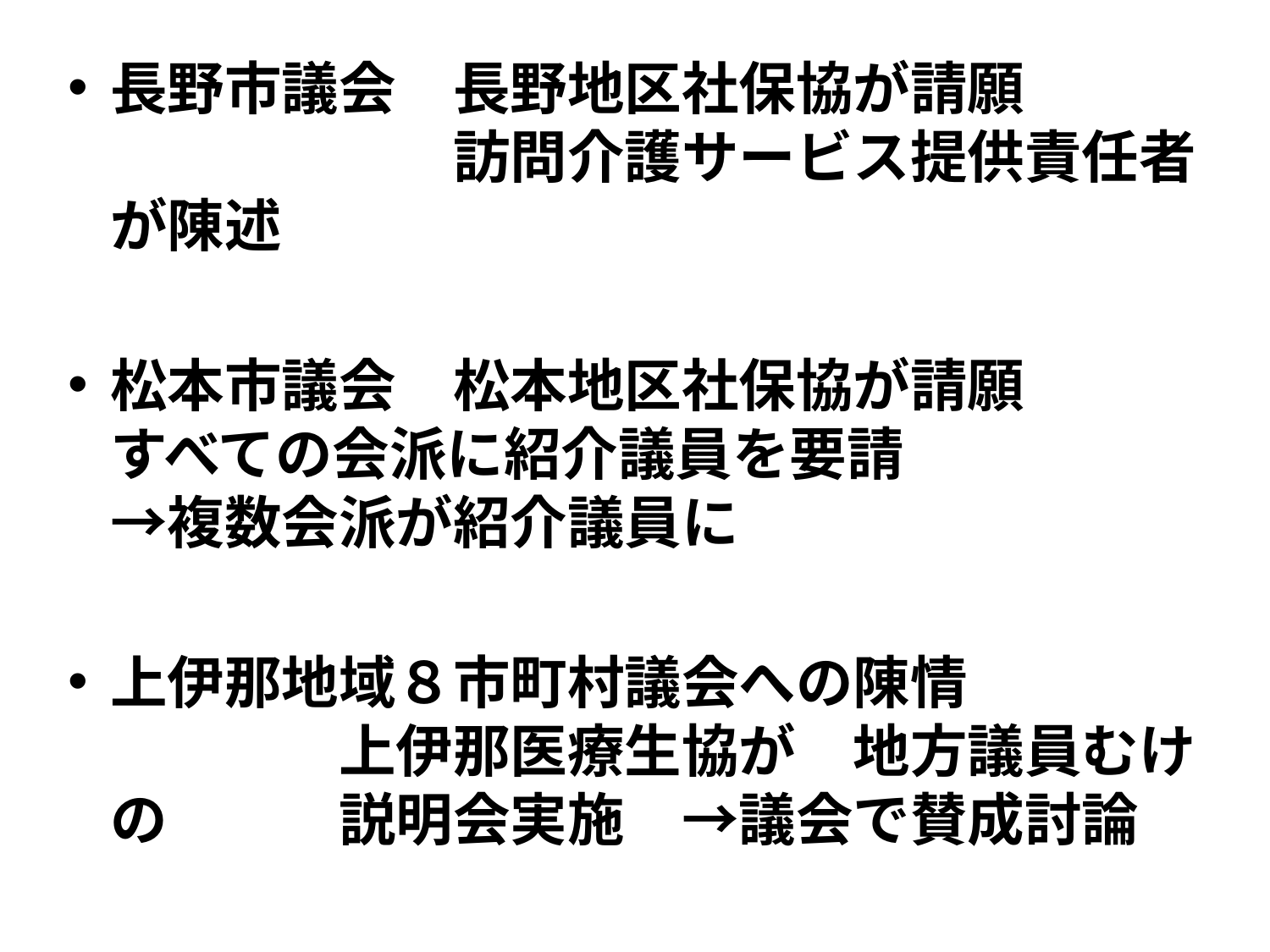

長野市議会　長野地区社保協が請願　　　　　　　　　訪問介護サービス提供責任者が陳述

松本市議会　松本地区社保協が請願　　　すべての会派に紹介議員を要請　　　　　→複数会派が紹介議員に

上伊那地域８市町村議会への陳情　　　　　　　　上伊那医療生協が　地方議員むけの　　　説明会実施　→議会で賛成討論